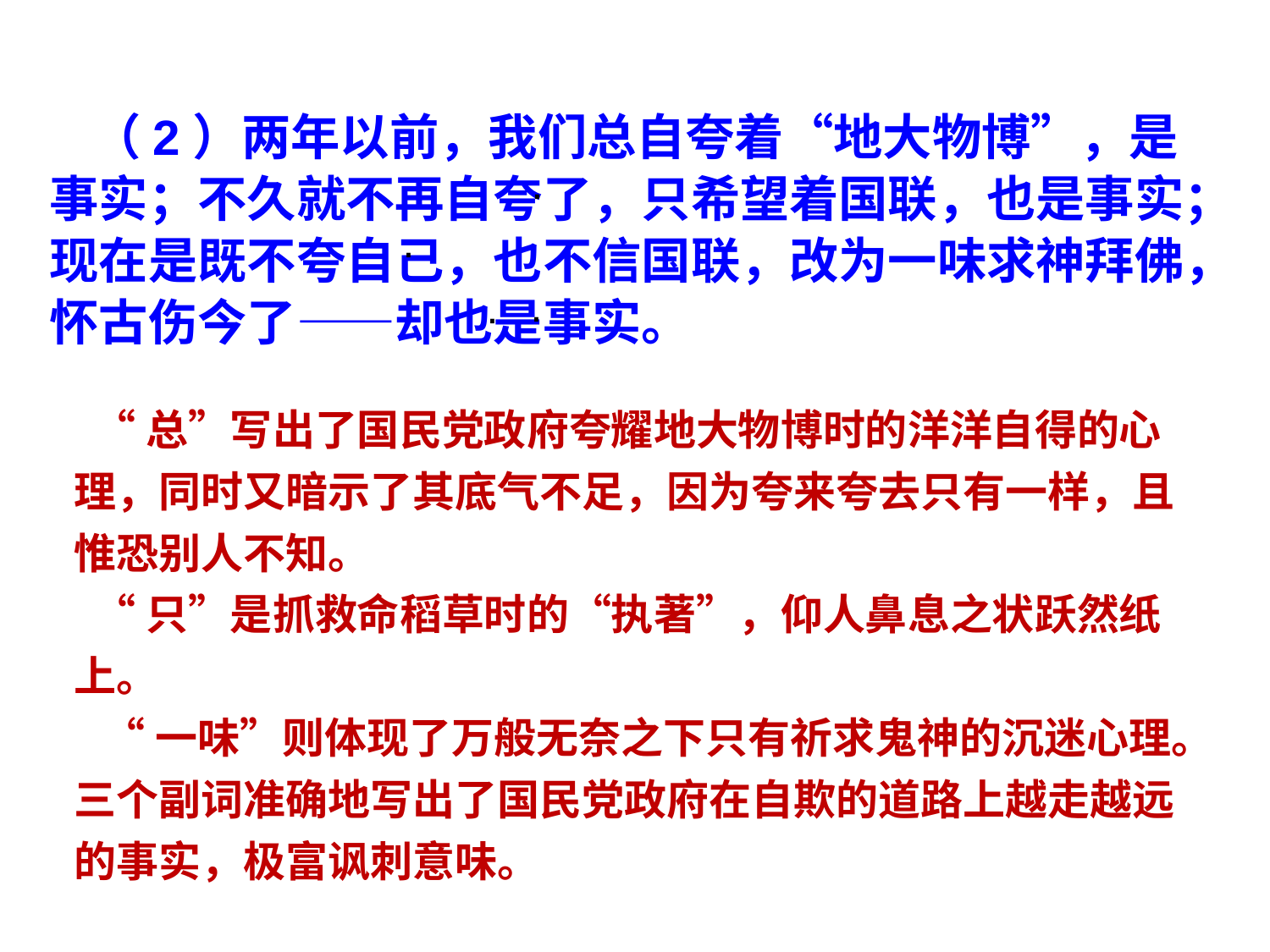

（2）两年以前，我们总自夸着“地大物博”，是事实；不久就不再自夸了，只希望着国联，也是事实；现在是既不夸自己，也不信国联，改为一味求神拜佛，怀古伤今了——却也是事实。
·
·
·
·
  “总”写出了国民党政府夸耀地大物博时的洋洋自得的心理，同时又暗示了其底气不足，因为夸来夸去只有一样，且惟恐别人不知。
  “只”是抓救命稻草时的“执著”，仰人鼻息之状跃然纸上。
   “一味”则体现了万般无奈之下只有祈求鬼神的沉迷心理。三个副词准确地写出了国民党政府在自欺的道路上越走越远的事实，极富讽刺意味。